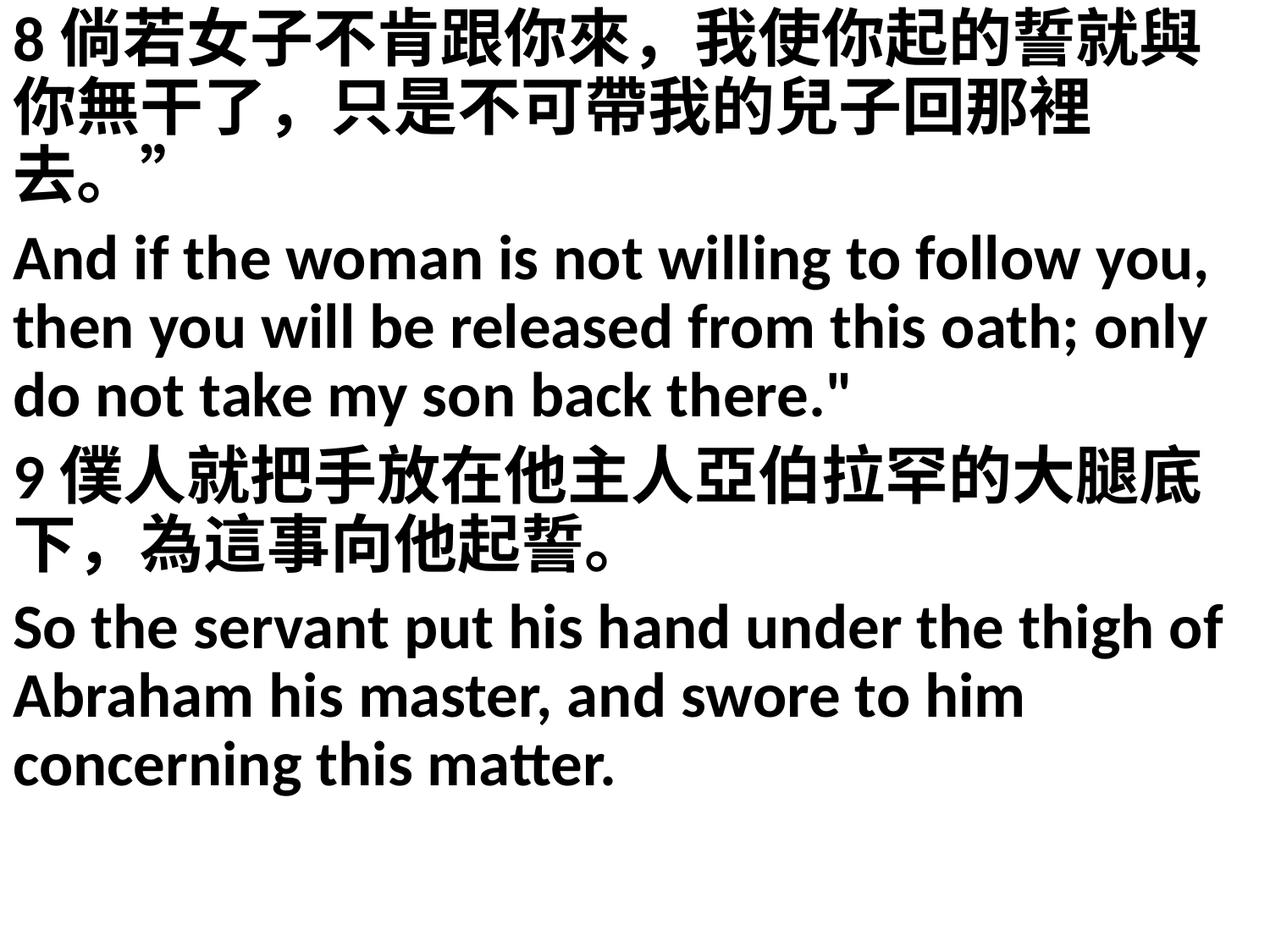

8倘若女子不肯跟你來，我使你起的誓就與你無干了，只是不可帶我的兒子回那裡去。”
And if the woman is not willing to follow you, then you will be released from this oath; only do not take my son back there."
9僕人就把手放在他主人亞伯拉罕的大腿底下，為這事向他起誓。
So the servant put his hand under the thigh of Abraham his master, and swore to him concerning this matter.